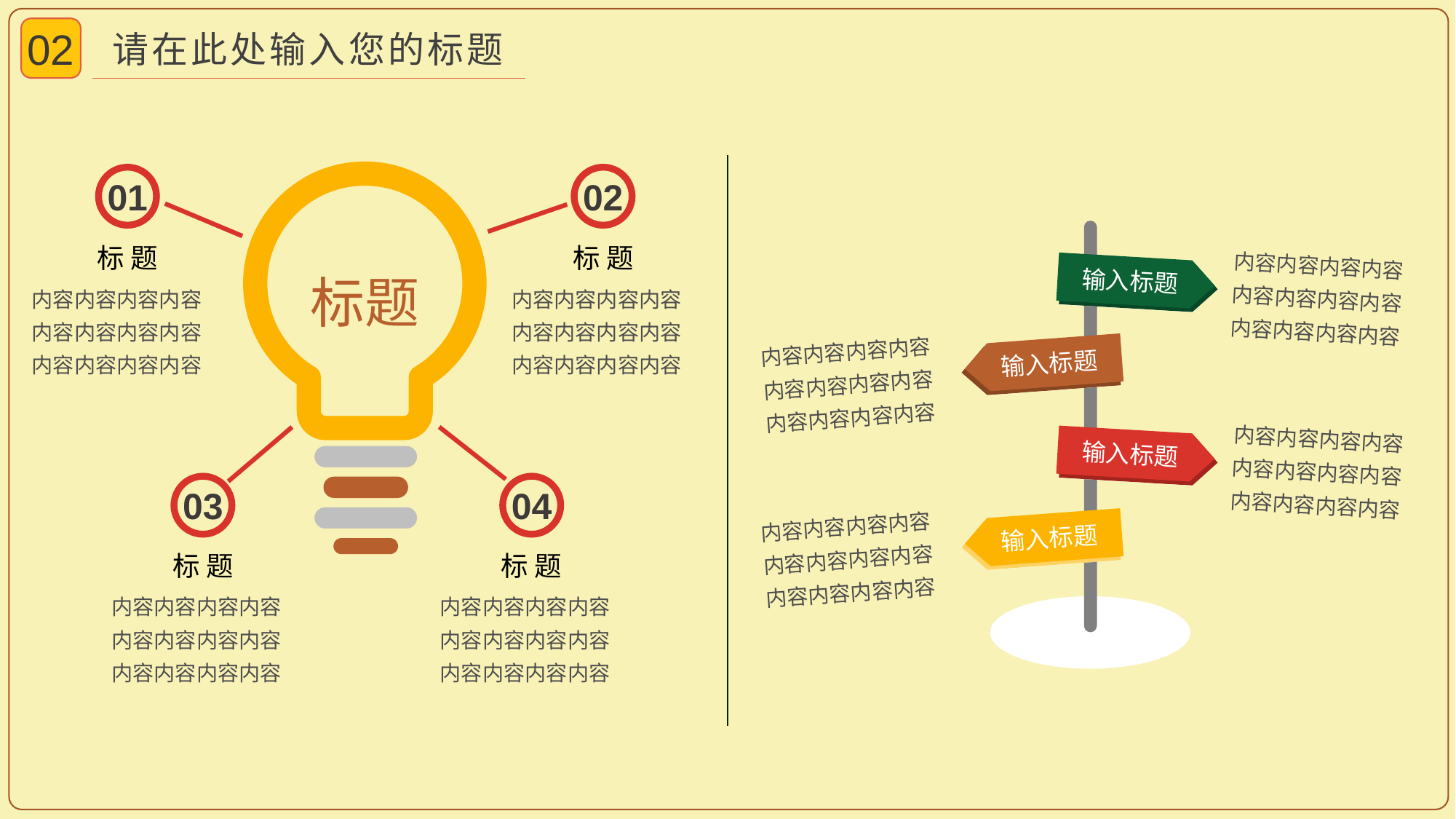

02
请在此处输入您的标题
01
02
标题

标 题
标 题
内容内容内容内容内容内容内容内容内容内容内容内容
输入标题
内容内容内容内容内容内容内容内容内容内容内容内容
内容内容内容内容内容内容内容内容内容内容内容内容
内容内容内容内容内容内容内容内容内容内容内容内容
输入标题
内容内容内容内容内容内容内容内容内容内容内容内容
输入标题

03
04

内容内容内容内容内容内容内容内容内容内容内容内容

输入标题

标 题
标 题
内容内容内容内容内容内容内容内容内容内容内容内容
内容内容内容内容内容内容内容内容内容内容内容内容